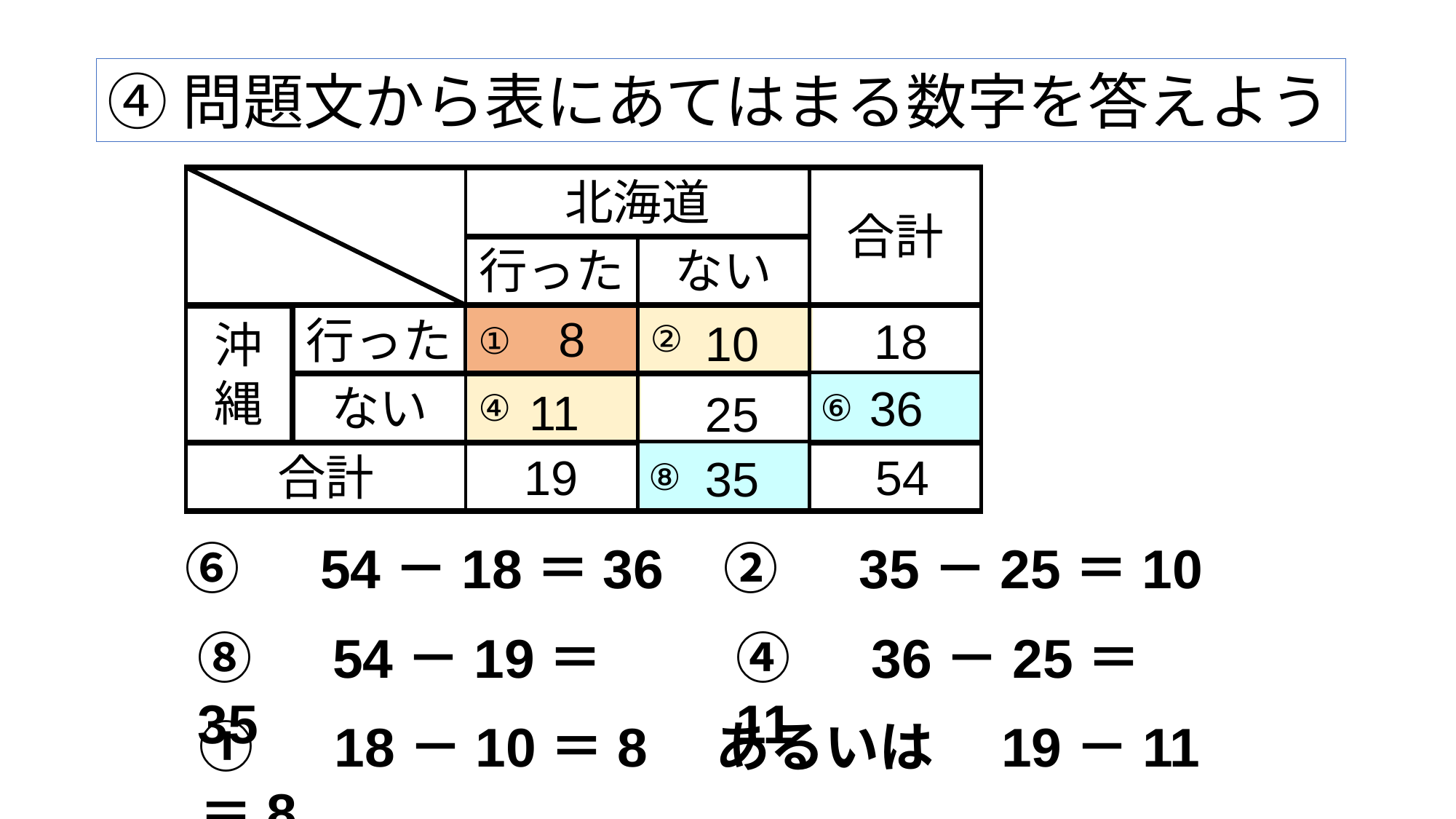

④問題文から表にあてはまる数字を答えよう

北海道
合計
行った
ない

沖縄

ない

⑥
合計
 54

⑧

②
8
行った
①
18
10
④
36
11
25
19
35
⑥　54－18＝36
②　35－25＝10
⑧　54－19＝35
④　36－25＝11
①　18－10＝8　あるいは　19－11＝8